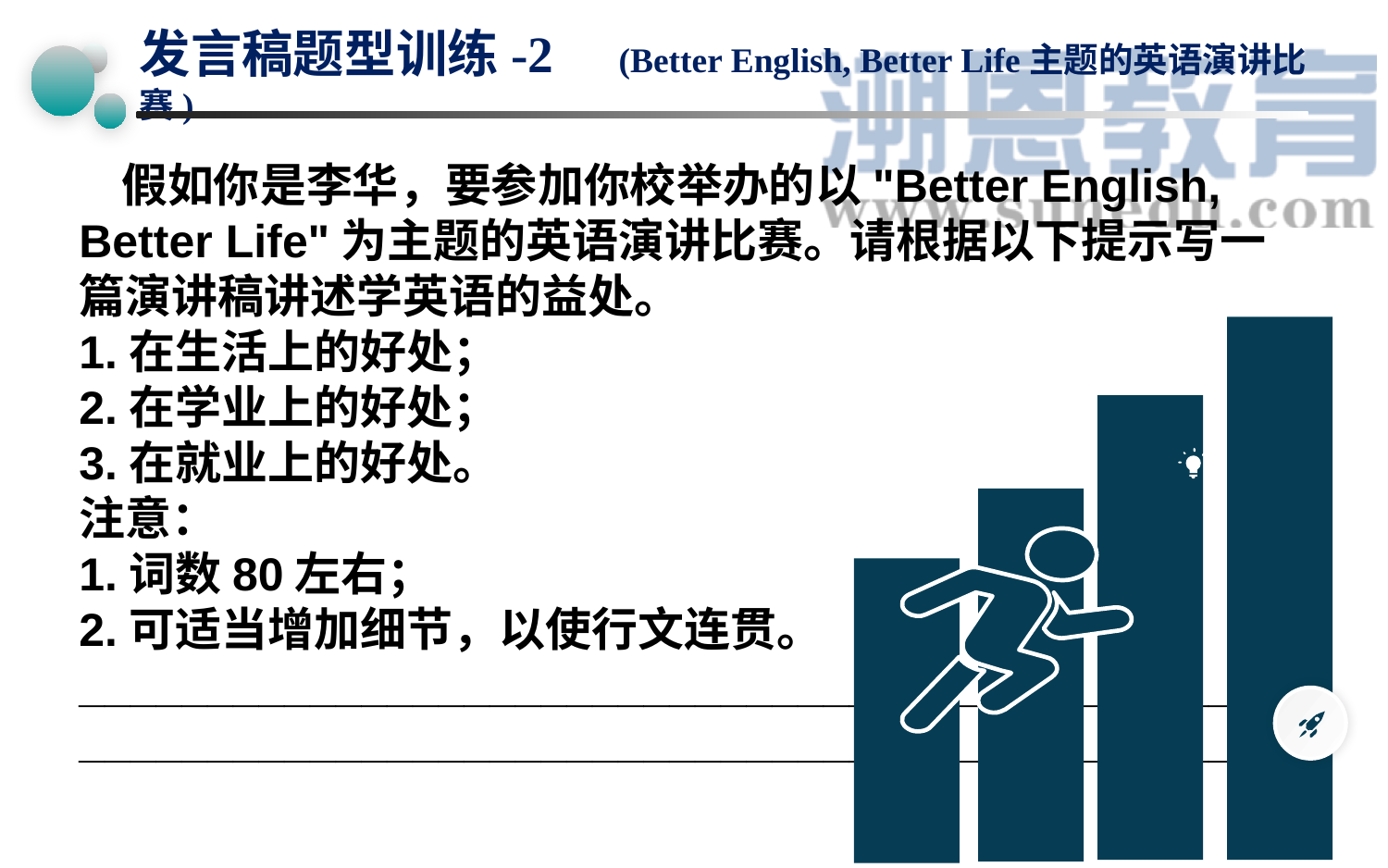

# 发言稿题型训练-2     (Better English, Better Life主题的英语演讲比赛)

   假如你是李华，要参加你校举办的以"Better English, Better Life"为主题的英语演讲比赛。请根据以下提示写一篇演讲稿讲述学英语的益处。
1.在生活上的好处；
2.在学业上的好处；
3.在就业上的好处。
注意：
1.词数80左右；
2.可适当增加细节，以使行文连贯。
____________________________________________________________________________________________